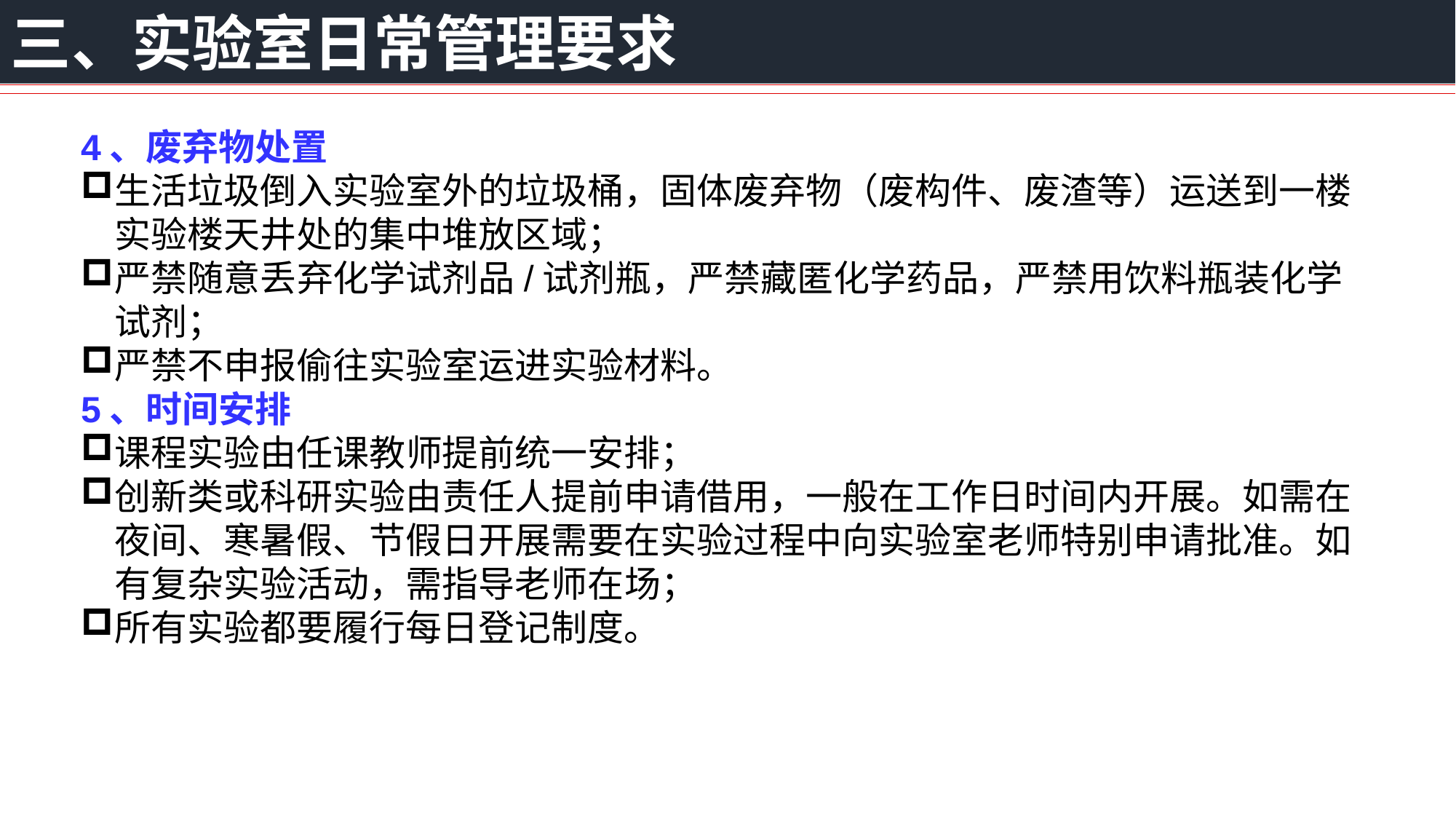

三、实验室日常管理要求
4、废弃物处置
生活垃圾倒入实验室外的垃圾桶，固体废弃物（废构件、废渣等）运送到一楼实验楼天井处的集中堆放区域；
严禁随意丢弃化学试剂品/试剂瓶，严禁藏匿化学药品，严禁用饮料瓶装化学试剂；
严禁不申报偷往实验室运进实验材料。
5、时间安排
课程实验由任课教师提前统一安排；
创新类或科研实验由责任人提前申请借用，一般在工作日时间内开展。如需在夜间、寒暑假、节假日开展需要在实验过程中向实验室老师特别申请批准。如有复杂实验活动，需指导老师在场；
所有实验都要履行每日登记制度。